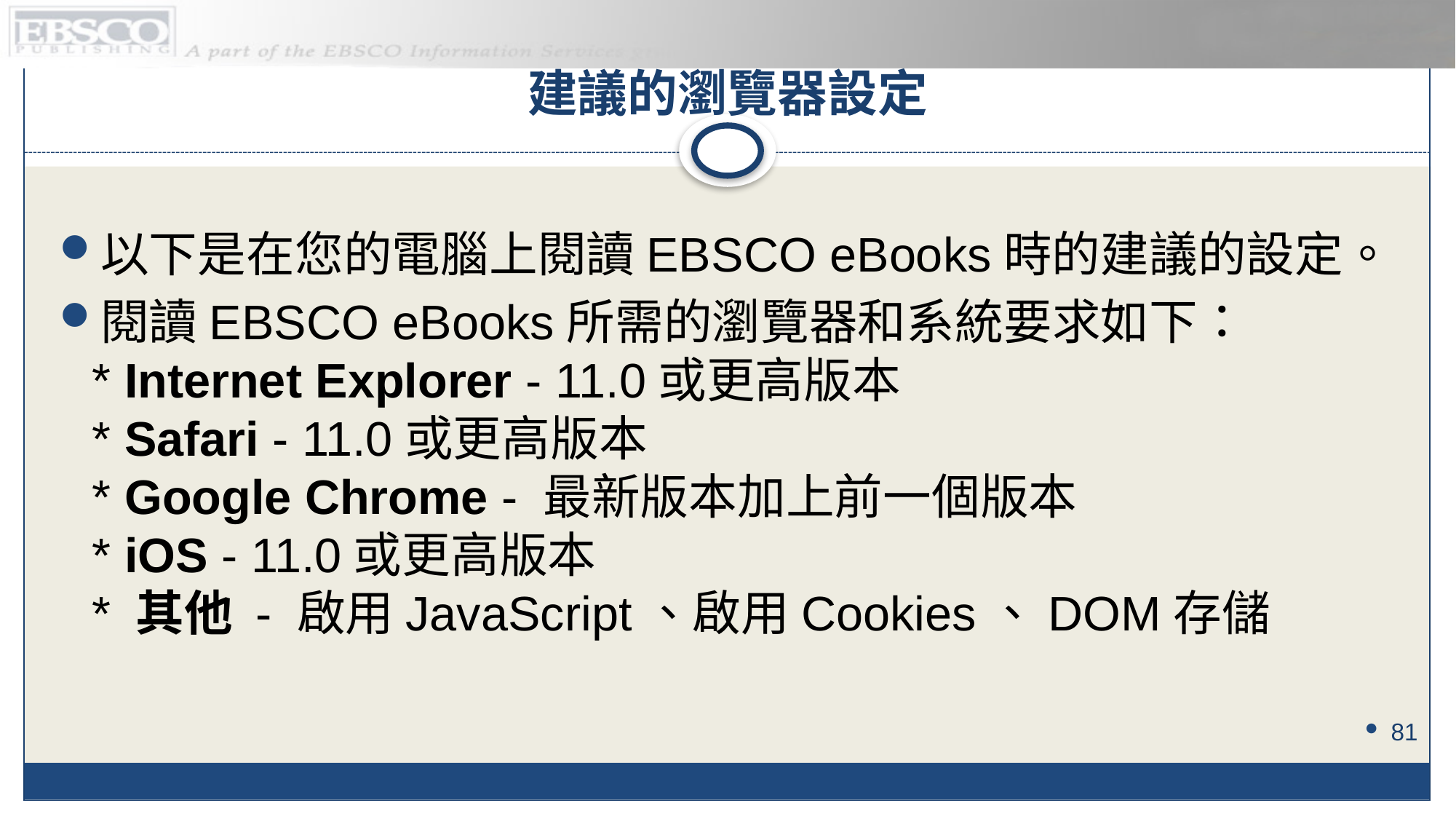

建議的瀏覽器設定
以下是在您的電腦上閱讀EBSCO eBooks時的建議的設定。
閱讀EBSCO eBooks所需的瀏覽器和系統要求如下：
* Internet Explorer - 11.0或更高版本
* Safari - 11.0或更高版本
* Google Chrome - 最新版本加上前一個版本
* iOS - 11.0或更高版本
* 其他 - 啟用JavaScript、啟用Cookies、DOM存儲
81